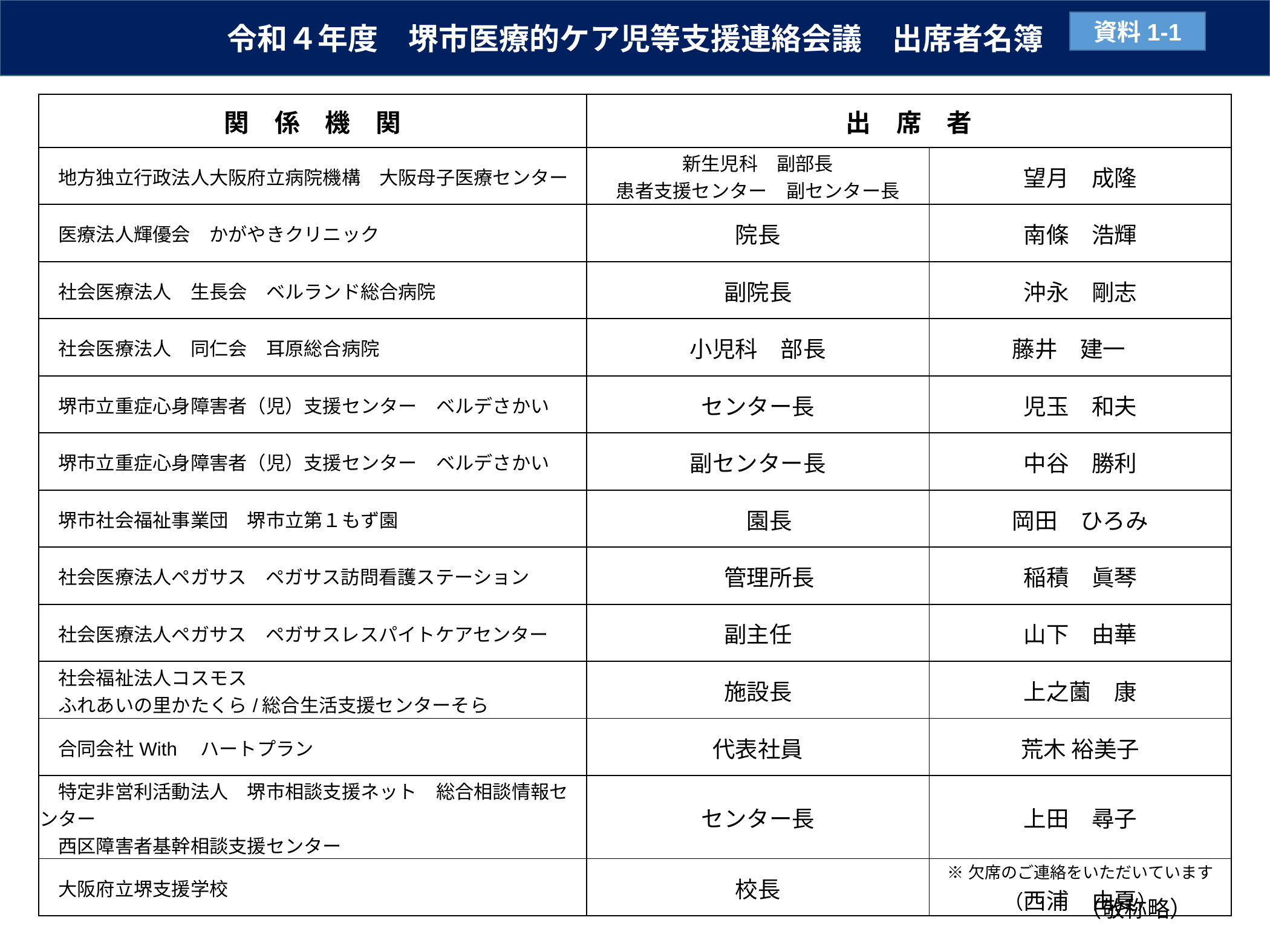

令和４年度　堺市医療的ケア児等支援連絡会議　出席者名簿
資料1-1
| 関　係　機　関 | 出　席　者 |  |
| --- | --- | --- |
| 地方独立行政法人大阪府立病院機構　大阪母子医療センター | 新生児科　副部長 患者支援センター　副センター長 | 望月　成隆 |
| 医療法人輝優会　かがやきクリニック | 院長 | 南條　浩輝 |
| 社会医療法人　生長会　ベルランド総合病院 | 副院長 | 沖永　剛志 |
| 社会医療法人　同仁会　耳原総合病院 | 小児科　部長 | 藤井　建一 |
| 堺市立重症心身障害者（児）支援センター　ベルデさかい | センター長 | 児玉　和夫 |
| 堺市立重症心身障害者（児）支援センター　ベルデさかい | 副センター長 | 中谷　勝利 |
| 堺市社会福祉事業団　堺市立第１もず園 | 園長 | 岡田　ひろみ |
| 社会医療法人ペガサス　ペガサス訪問看護ステーション | 管理所長 | 稲積　眞琴 |
| 社会医療法人ペガサス　ペガサスレスパイトケアセンター | 副主任 | 山下　由華 |
| 社会福祉法人コスモス　 　ふれあいの里かたくら/総合生活支援センターそら | 施設長 | 上之薗　康 |
| 合同会社With　ハートプラン | 代表社員 | 荒木 裕美子 |
| 特定非営利活動法人　堺市相談支援ネット　総合相談情報センター 　西区障害者基幹相談支援センター | センター長 | 上田　尋子 |
| 大阪府立堺支援学校 | 校長 | ※欠席のご連絡をいただいています （西浦　由夏） |
（敬称略）